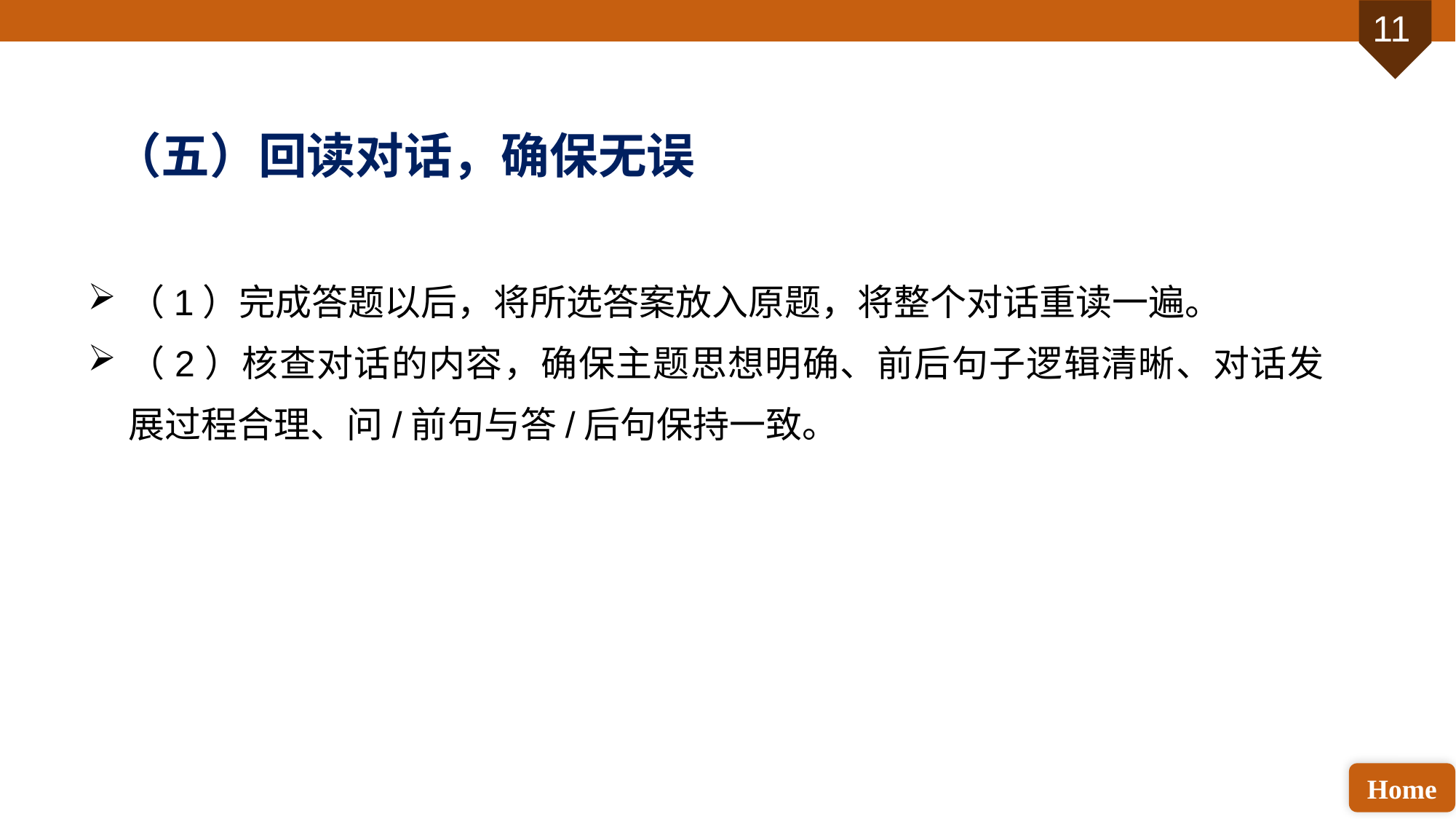

（五）回读对话，确保无误
（1）完成答题以后，将所选答案放入原题，将整个对话重读一遍。
（2）核查对话的内容，确保主题思想明确、前后句子逻辑清晰、对话发展过程合理、问/前句与答/后句保持一致。